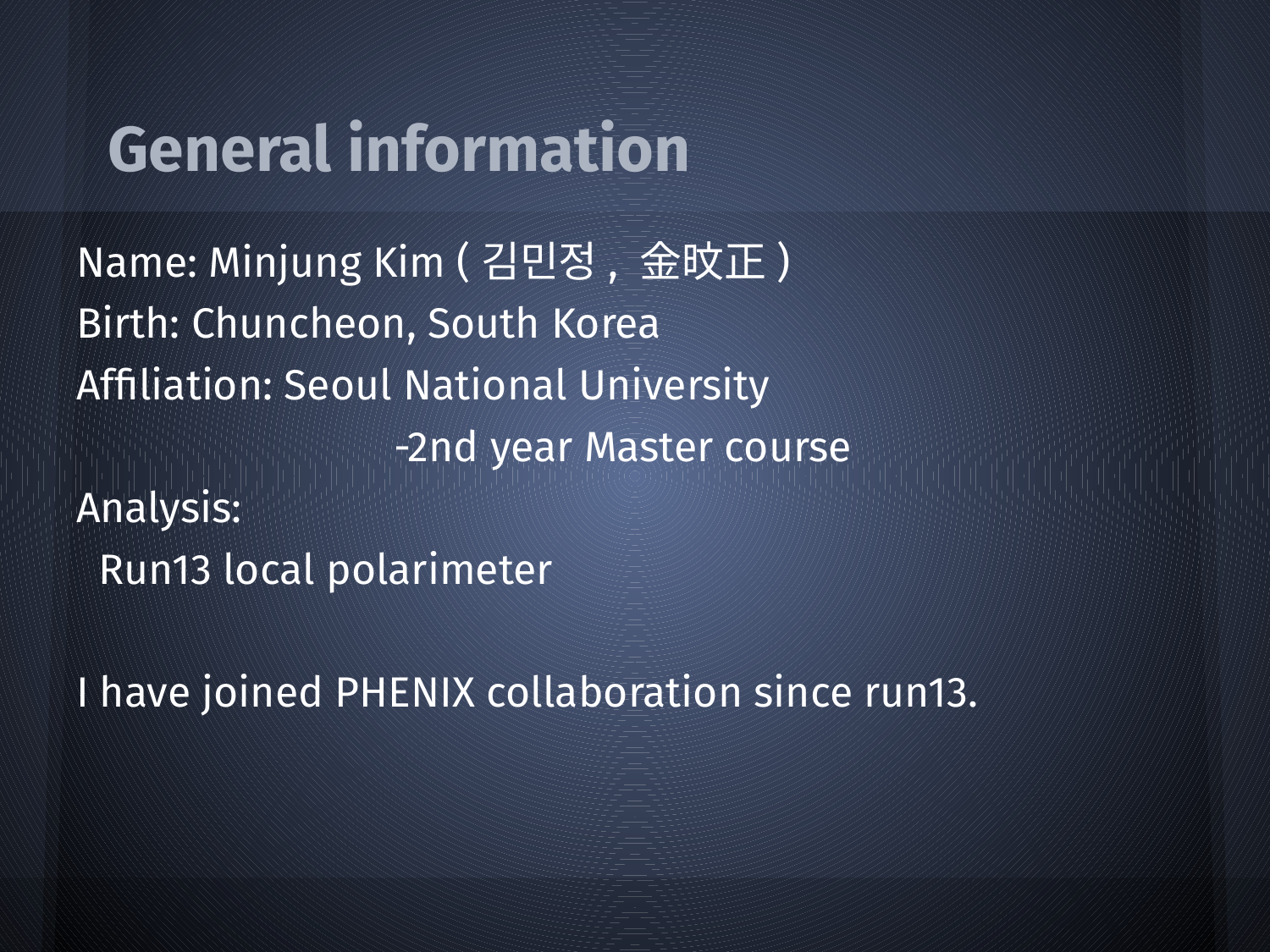

# General information
Name: Minjung Kim (김민정, 金旼正)
Birth: Chuncheon, South Korea
Affiliation: Seoul National University
-2nd year Master course
Analysis:
  Run13 local polarimeter

I have joined PHENIX collaboration since run13.